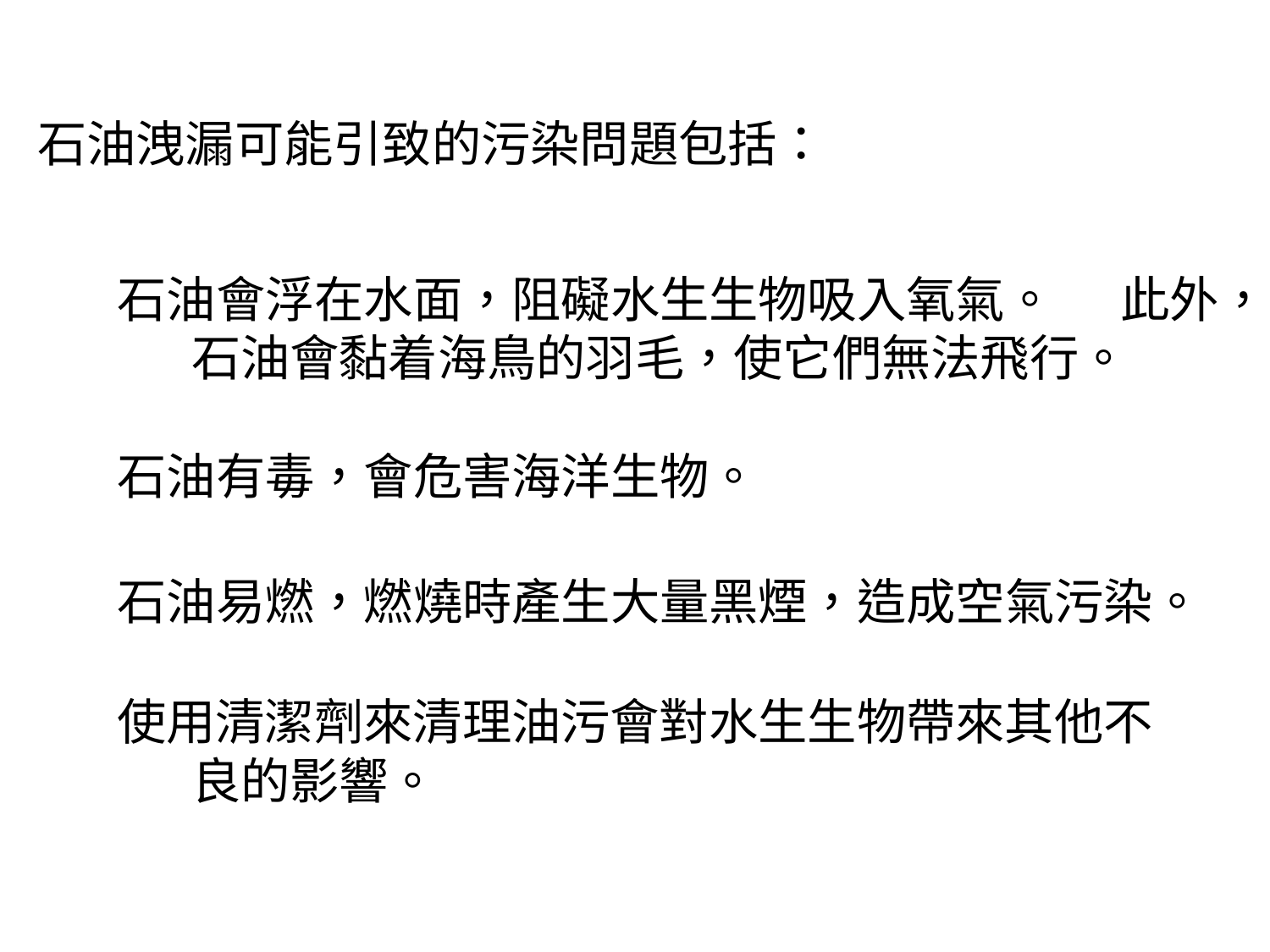

石油洩漏可能引致的污染問題包括：
石油會浮在水面，阻礙水生生物吸入氧氣。      此外，石油會黏着海鳥的羽毛，使它們無法飛行。
石油有毒，會危害海洋生物。
石油易燃，燃燒時產生大量黑煙，造成空氣污染。
使用清潔劑來清理油污會對水生生物帶來其他不良的影響。